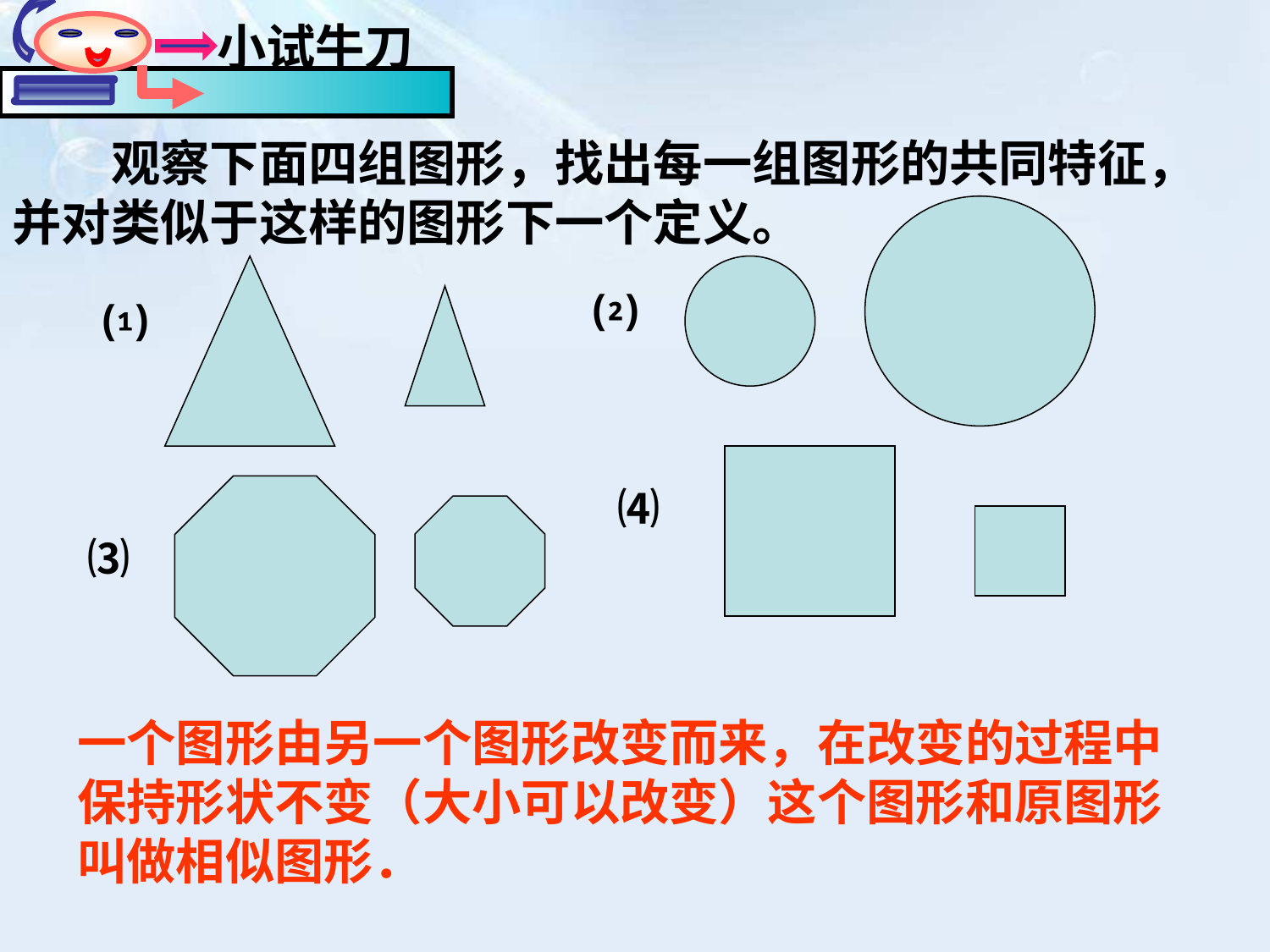

小试牛刀

　　观察下面四组图形，找出每一组图形的共同特征，并对类似于这样的图形下一个定义。

⑵
⑴

⑷

⑶
一个图形由另一个图形改变而来，在改变的过程中保持形状不变（大小可以改变）这个图形和原图形叫做相似图形．